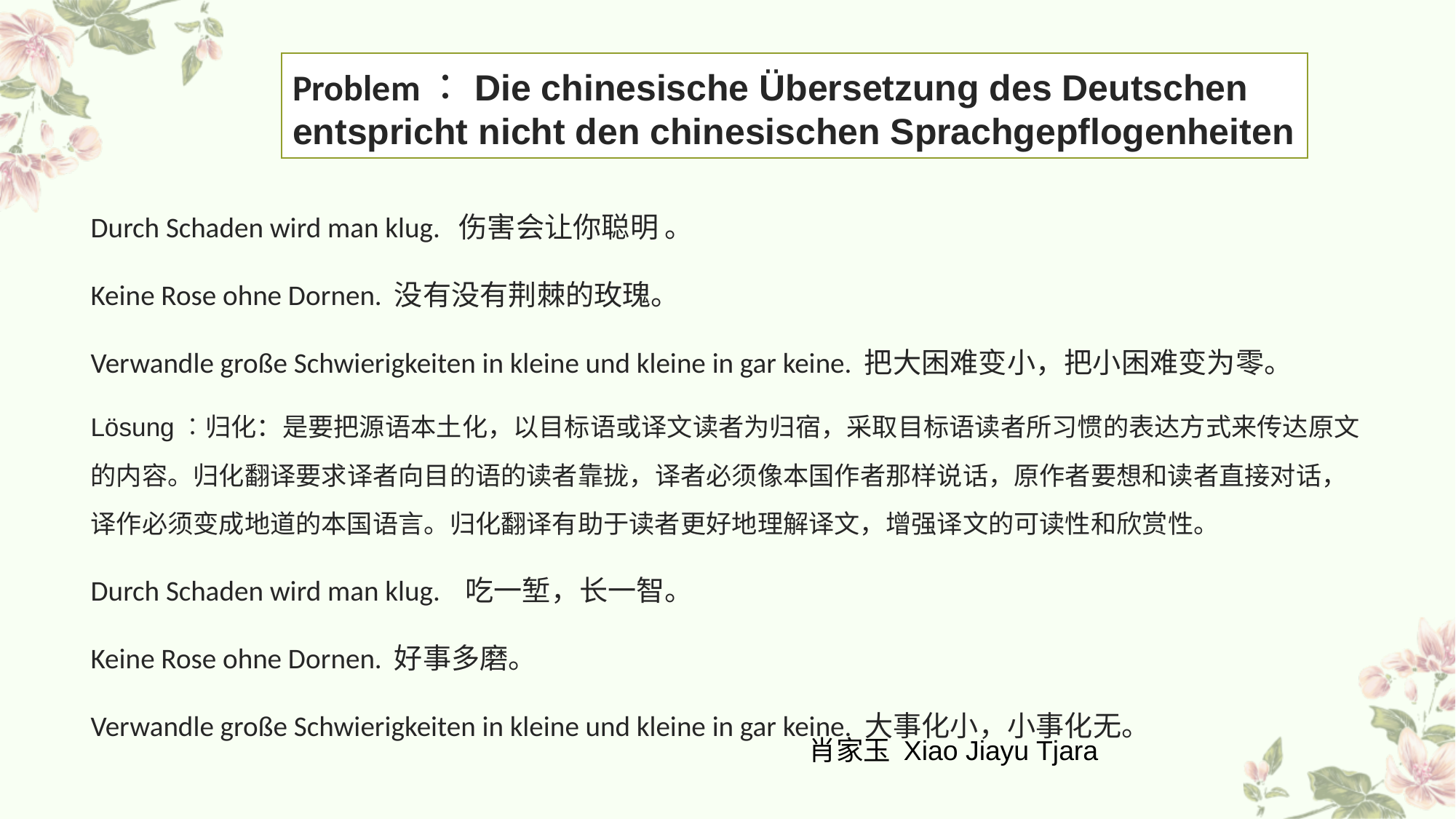

# Problem︰Die chinesische Übersetzung des Deutschen entspricht nicht den chinesischen Sprachgepflogenheiten
Durch Schaden wird man klug.  伤害会让你聪明 。
Keine Rose ohne Dornen. 没有没有荆棘的玫瑰。
Verwandle große Schwierigkeiten in kleine und kleine in gar keine. 把大困难变小，把小困难变为零。
Lösung︰归化：是要把源语本土化，以目标语或译文读者为归宿，采取目标语读者所习惯的表达方式来传达原文的内容。归化翻译要求译者向目的语的读者靠拢，译者必须像本国作者那样说话，原作者要想和读者直接对话，译作必须变成地道的本国语言。归化翻译有助于读者更好地理解译文，增强译文的可读性和欣赏性。
Durch Schaden wird man klug.   吃一堑，长一智。
Keine Rose ohne Dornen. 好事多磨。
Verwandle große Schwierigkeiten in kleine und kleine in gar keine. 大事化小，小事化无。

肖家玉 Xiao Jiayu Tjara